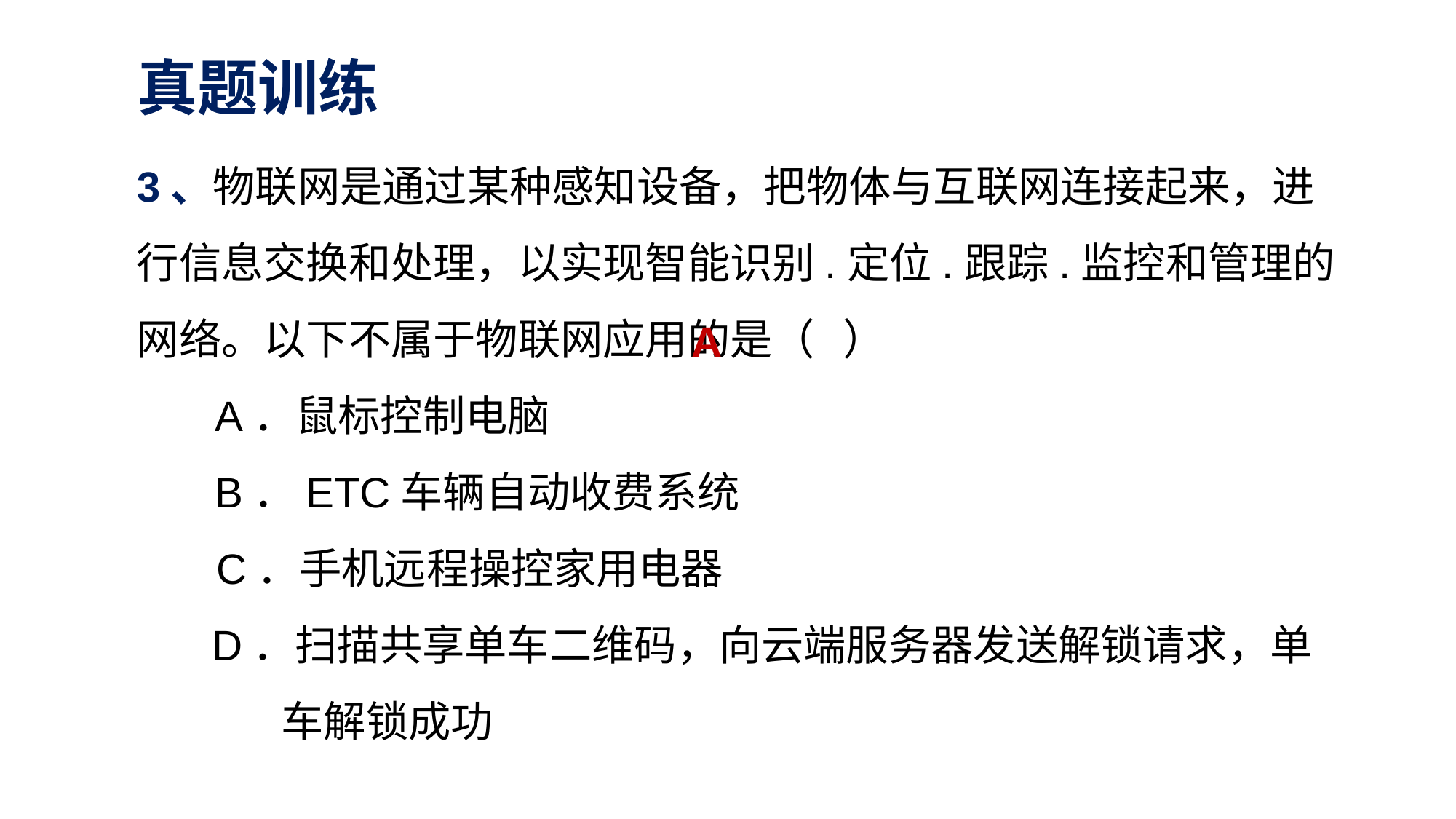

真题训练
3、物联网是通过某种感知设备，把物体与互联网连接起来，进行信息交换和处理，以实现智能识别.定位.跟踪.监控和管理的网络。以下不属于物联网应用的是（   ）
A．鼠标控制电脑
B．ETC车辆自动收费系统
C．手机远程操控家用电器
D．扫描共享单车二维码，向云端服务器发送解锁请求，单车解锁成功
A